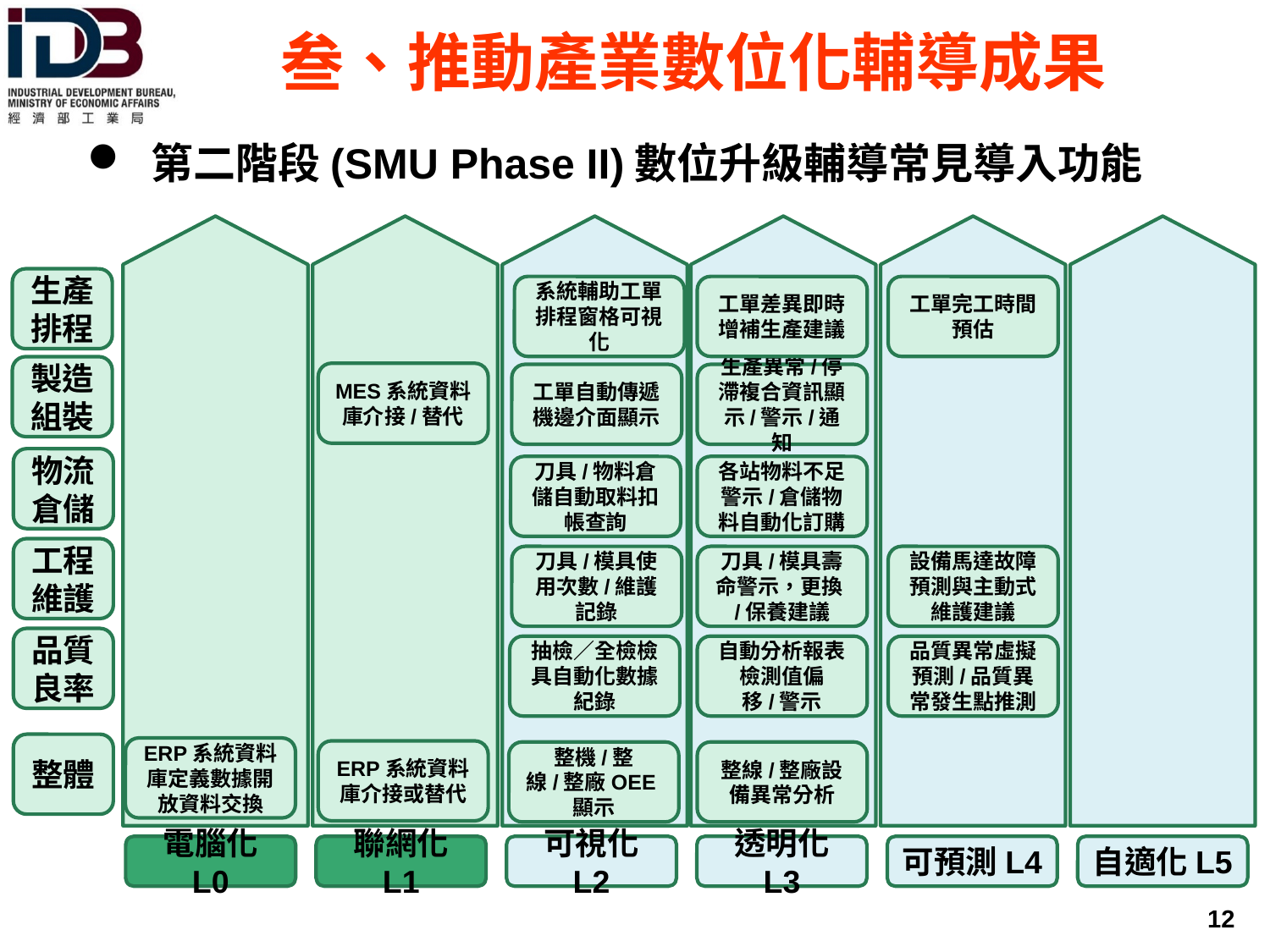

叁、推動產業數位化輔導成果
第二階段(SMU Phase II)數位升級輔導常見導入功能
生產排程
系統輔助工單排程窗格可視化
工單差異即時增補生產建議
工單完工時間預估
製造組裝
MES系統資料庫介接/替代
工單自動傳遞機邊介面顯示
生產異常/停滯複合資訊顯示/警示/通知

物流倉儲
刀具/物料倉儲自動取料扣帳查詢
各站物料不足警示/倉儲物料自動化訂購
工程維護
刀具/模具使用次數/維護記錄
刀具/模具壽命警示，更換/保養建議
設備馬達故障預測與主動式維護建議
品質良率
抽檢／全檢檢具自動化數據紀錄
自動分析報表
檢測值偏移/警示
品質異常虛擬預測/品質異常發生點推測
整體
ERP系統資料庫定義數據開放資料交換
ERP系統資料庫介接或替代
整機/整線/整廠OEE顯示
整線/整廠設備異常分析
電腦化 L0
聯網化 L1
可視化 L2
透明化 L3
可預測L4
自適化L5
 12